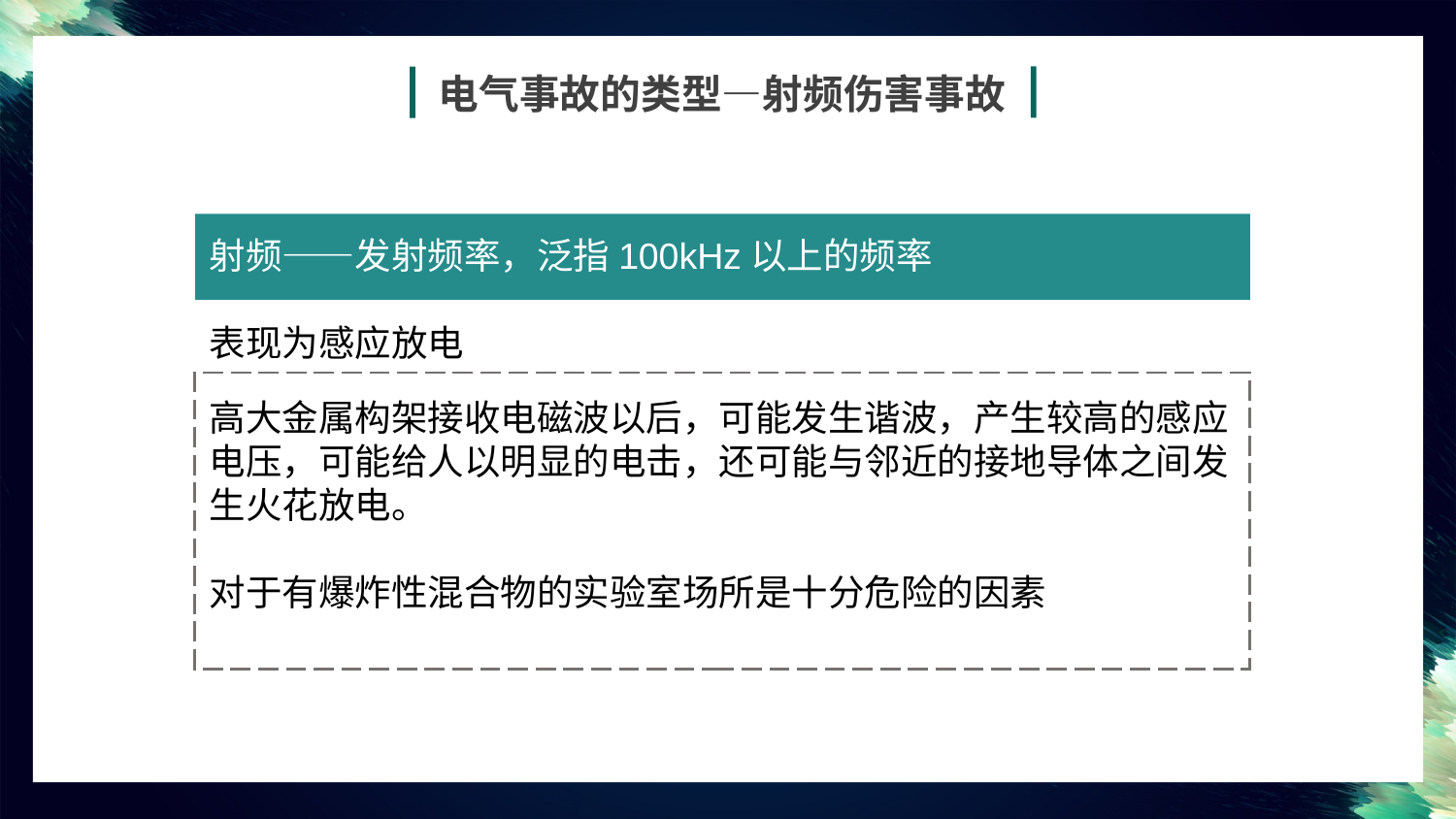

电气事故的类型—射频伤害事故

射频——发射频率，泛指100kHz以上的频率

表现为感应放电

高大金属构架接收电磁波以后，可能发生谐波，产生较高的感应电压，可能给人以明显的电击，还可能与邻近的接地导体之间发生火花放电。

对于有爆炸性混合物的实验室场所是十分危险的因素